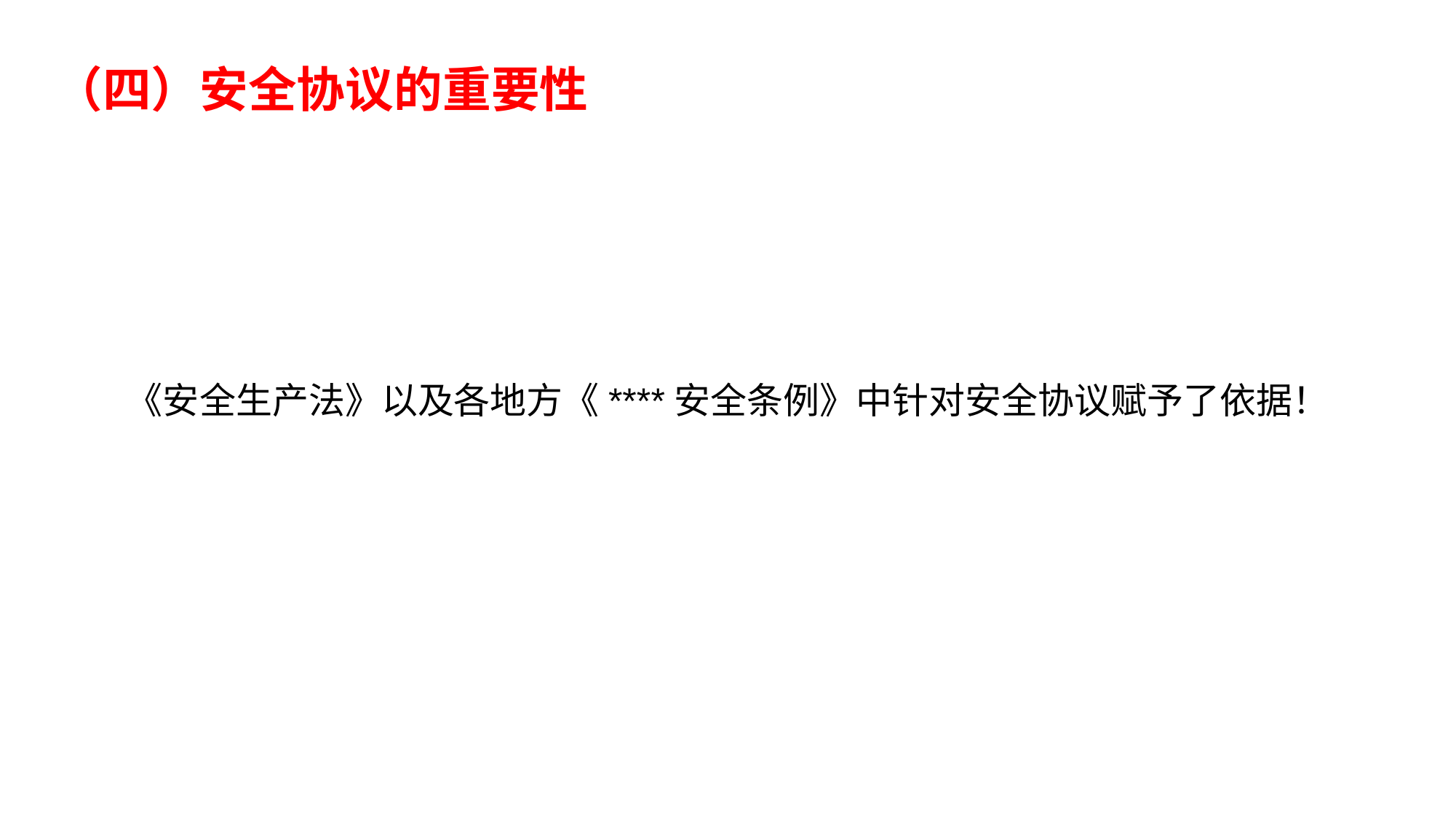

（四）安全协议的重要性
《安全生产法》以及各地方《****安全条例》中针对安全协议赋予了依据！